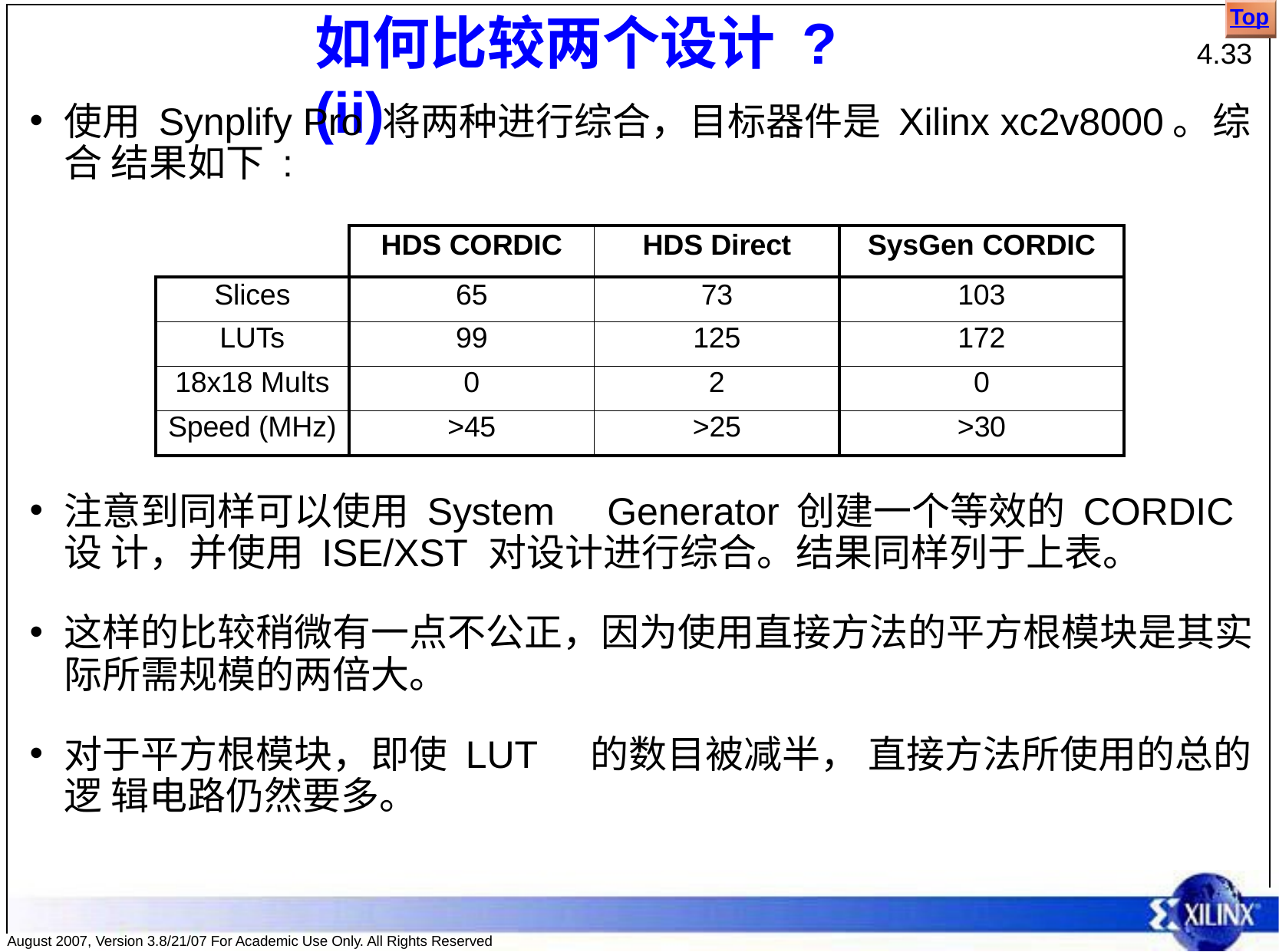

Top
# 如何比较两个设计 ? (ii)
4.33
使用 Synplify Pro 将两种进行综合，目标器件是 Xilinx xc2v8000。综合 结果如下 :
|  | HDS CORDIC | HDS Direct | SysGen CORDIC |
| --- | --- | --- | --- |
| Slices | 65 | 73 | 103 |
| LUTs | 99 | 125 | 172 |
| 18x18 Mults | 0 | 2 | 0 |
| Speed (MHz) | >45 | >25 | >30 |
注意到同样可以使用 System	Generator	创建一个等效的 CORDIC	设 计，并使用 ISE/XST 对设计进行综合。结果同样列于上表。
这样的比较稍微有一点不公正，因为使用直接方法的平方根模块是其实 际所需规模的两倍大。
对于平方根模块，即使 LUT	的数目被减半， 直接方法所使用的总的逻 辑电路仍然要多。
August 2007, Version 3.8/21/07 For Academic Use Only. All Rights Reserved